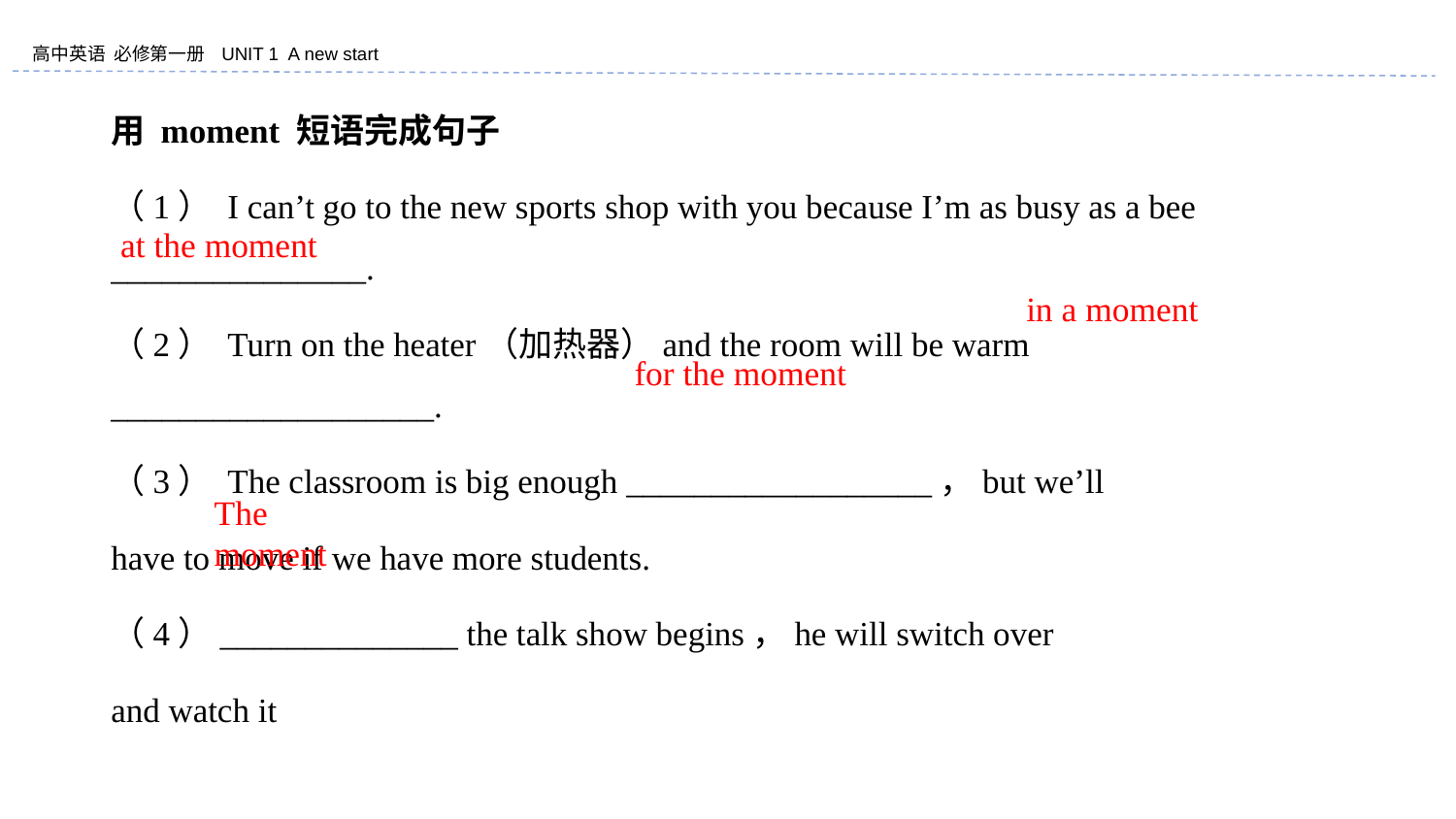

用 moment 短语完成句子
（1） I can’t go to the new sports shop with you because I’m as busy as a bee _______________.
（2） Turn on the heater（加热器）and the room will be warm ___________________.
（3） The classroom is big enough __________________，but we’ll
have to move if we have more students.
（4）______________ the talk show begins，he will switch over
and watch it

at the moment
in a moment
for the moment
The moment